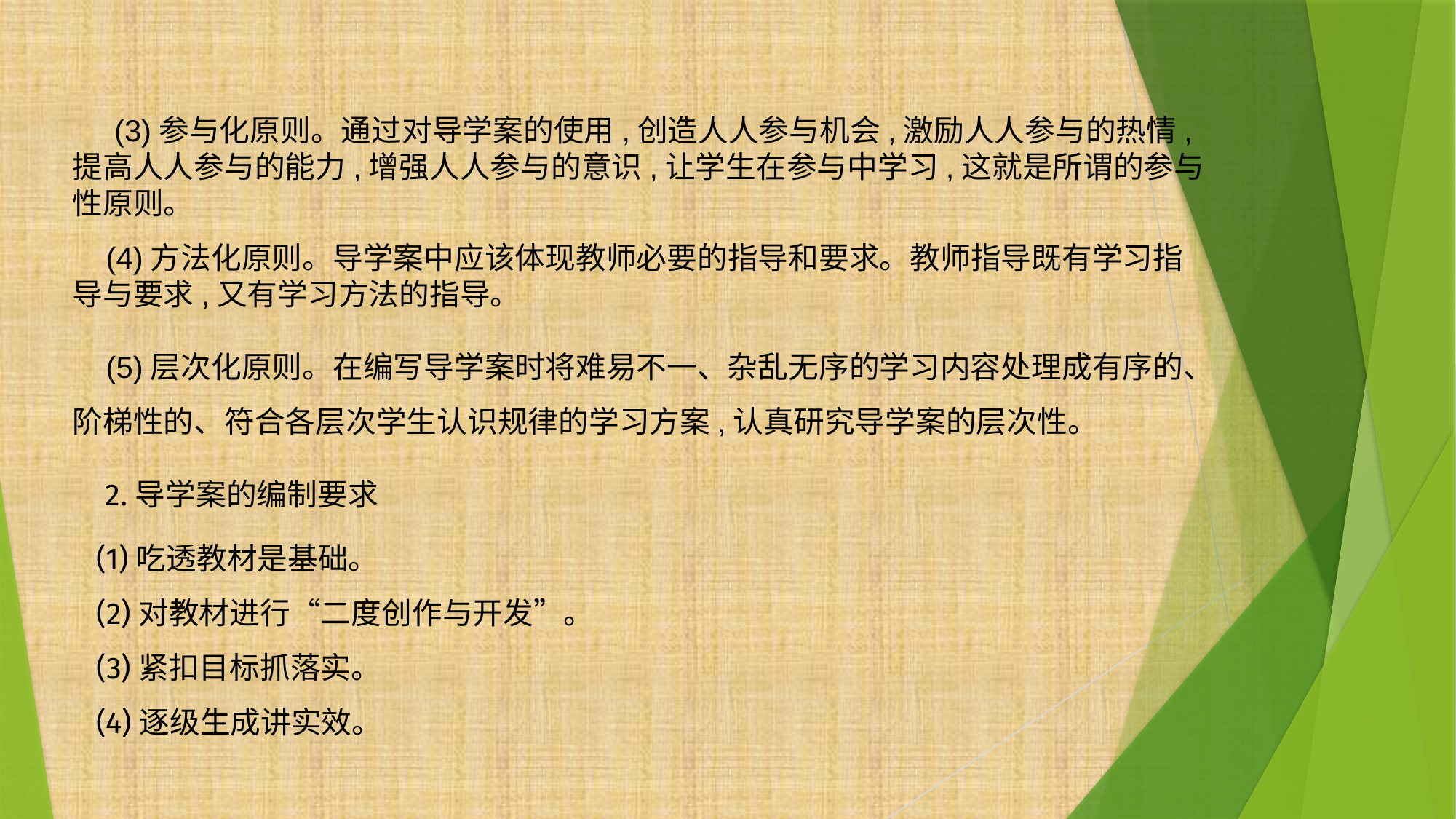

#
     (3)参与化原则。通过对导学案的使用,创造人人参与机会,激励人人参与的热情,提高人人参与的能力,增强人人参与的意识,让学生在参与中学习,这就是所谓的参与性原则。
    (4)方法化原则。导学案中应该体现教师必要的指导和要求。教师指导既有学习指导与要求,又有学习方法的指导。
    (5)层次化原则。在编写导学案时将难易不一、杂乱无序的学习内容处理成有序的、阶梯性的、符合各层次学生认识规律的学习方案,认真研究导学案的层次性。
    2.导学案的编制要求
   (1)吃透教材是基础。
   (2)对教材进行“二度创作与开发”。
   (3)紧扣目标抓落实。
   (4)逐级生成讲实效。